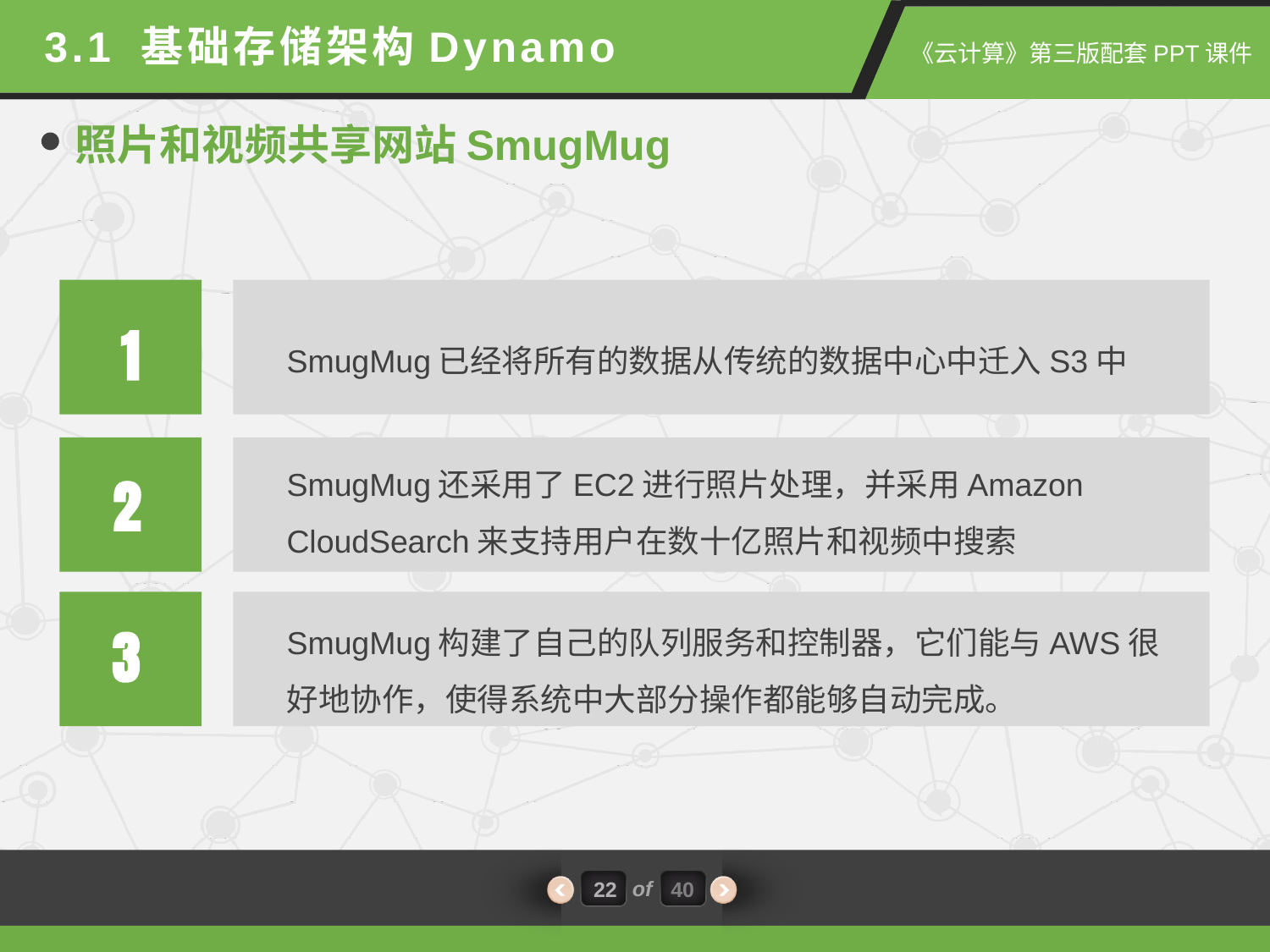

3.1 基础存储架构Dynamo
照片和视频共享网站SmugMug

SmugMug已经将所有的数据从传统的数据中心中迁入S3中
1

SmugMug还采用了EC2进行照片处理，并采用Amazon CloudSearch来支持用户在数十亿照片和视频中搜索
2

SmugMug构建了自己的队列服务和控制器，它们能与AWS很好地协作，使得系统中大部分操作都能够自动完成。
3
22